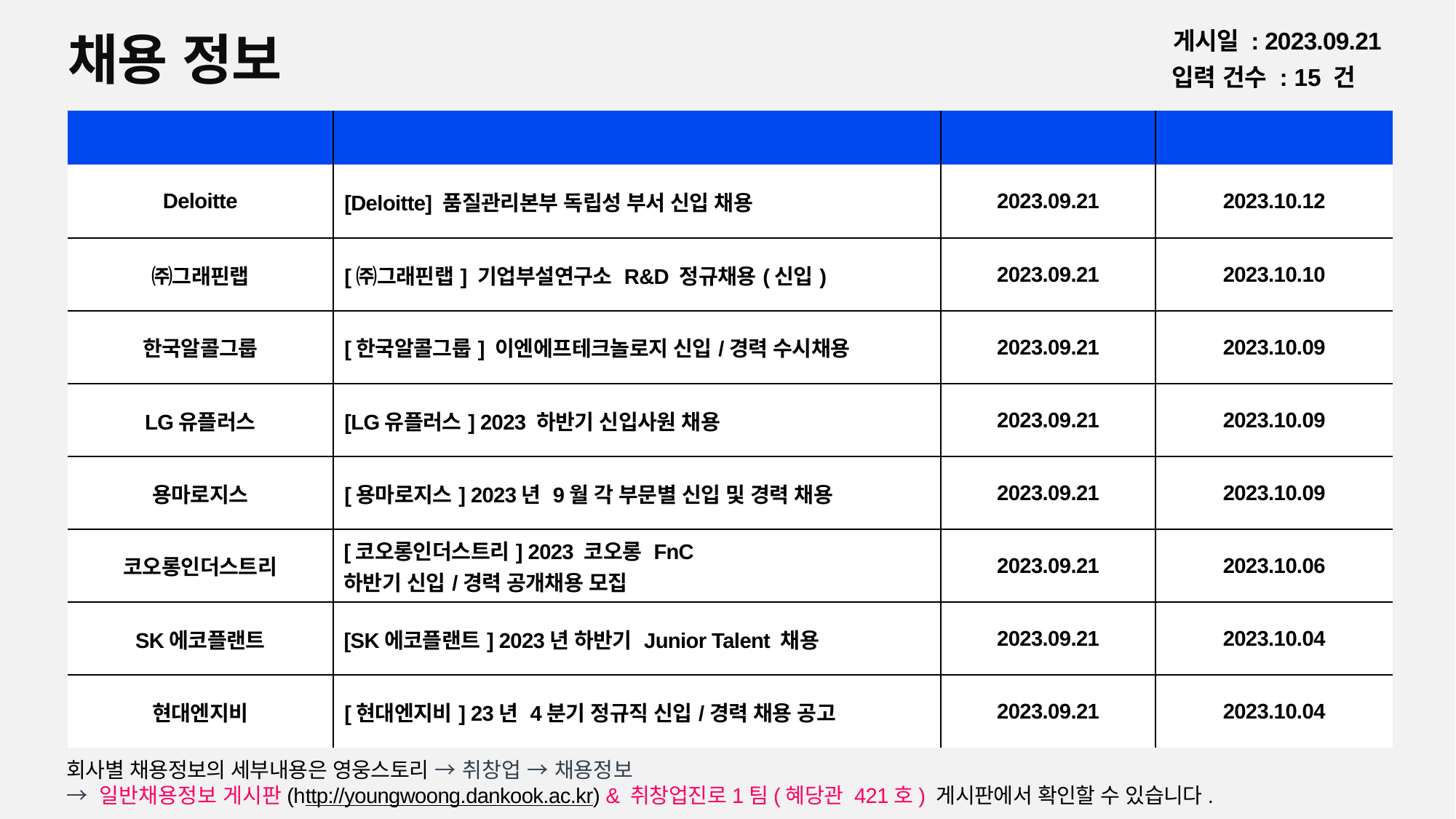

채용 정보
게시일 : 2023.09.21
입력 건수 : 15 건
| 회사명 | 공고명 | 등록일 | 마감일 |
| --- | --- | --- | --- |
| Deloitte | [Deloitte] 품질관리본부 독립성 부서 신입 채용 | 2023.09.21 | 2023.10.12 |
| ㈜그래핀랩 | [㈜그래핀랩] 기업부설연구소 R&D 정규채용(신입) | 2023.09.21 | 2023.10.10 |
| 한국알콜그룹 | [한국알콜그룹] 이엔에프테크놀로지 신입/경력 수시채용 | 2023.09.21 | 2023.10.09 |
| LG유플러스 | [LG유플러스] 2023 하반기 신입사원 채용 | 2023.09.21 | 2023.10.09 |
| 용마로지스 | [용마로지스] 2023년 9월 각 부문별 신입 및 경력 채용 | 2023.09.21 | 2023.10.09 |
| 코오롱인더스트리 | [코오롱인더스트리] 2023 코오롱 FnC 하반기 신입/경력 공개채용 모집 | 2023.09.21 | 2023.10.06 |
| SK에코플랜트 | [SK에코플랜트] 2023년 하반기 Junior Talent 채용 | 2023.09.21 | 2023.10.04 |
| 현대엔지비 | [현대엔지비] 23년 4분기 정규직 신입/경력 채용 공고 | 2023.09.21 | 2023.10.04 |
회사별 채용정보의 세부내용은 영웅스토리 → 취창업 → 채용정보
→ 일반채용정보 게시판(http://youngwoong.dankook.ac.kr) & 취창업진로1팀(혜당관 421호) 게시판에서 확인할 수 있습니다.